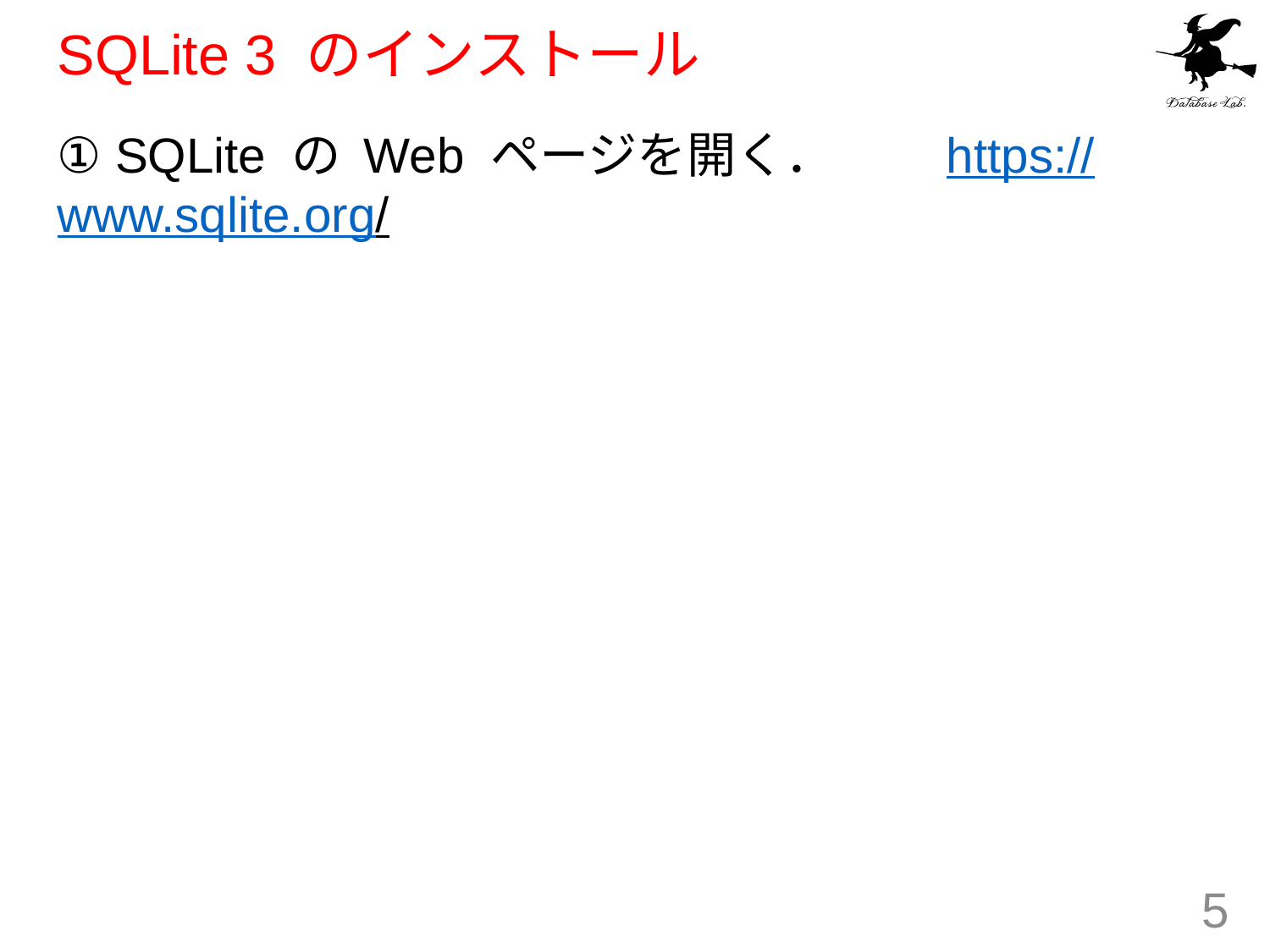

# SQLite 3 のインストール
① SQLite の Web ページを開く．	https://www.sqlite.org/
5